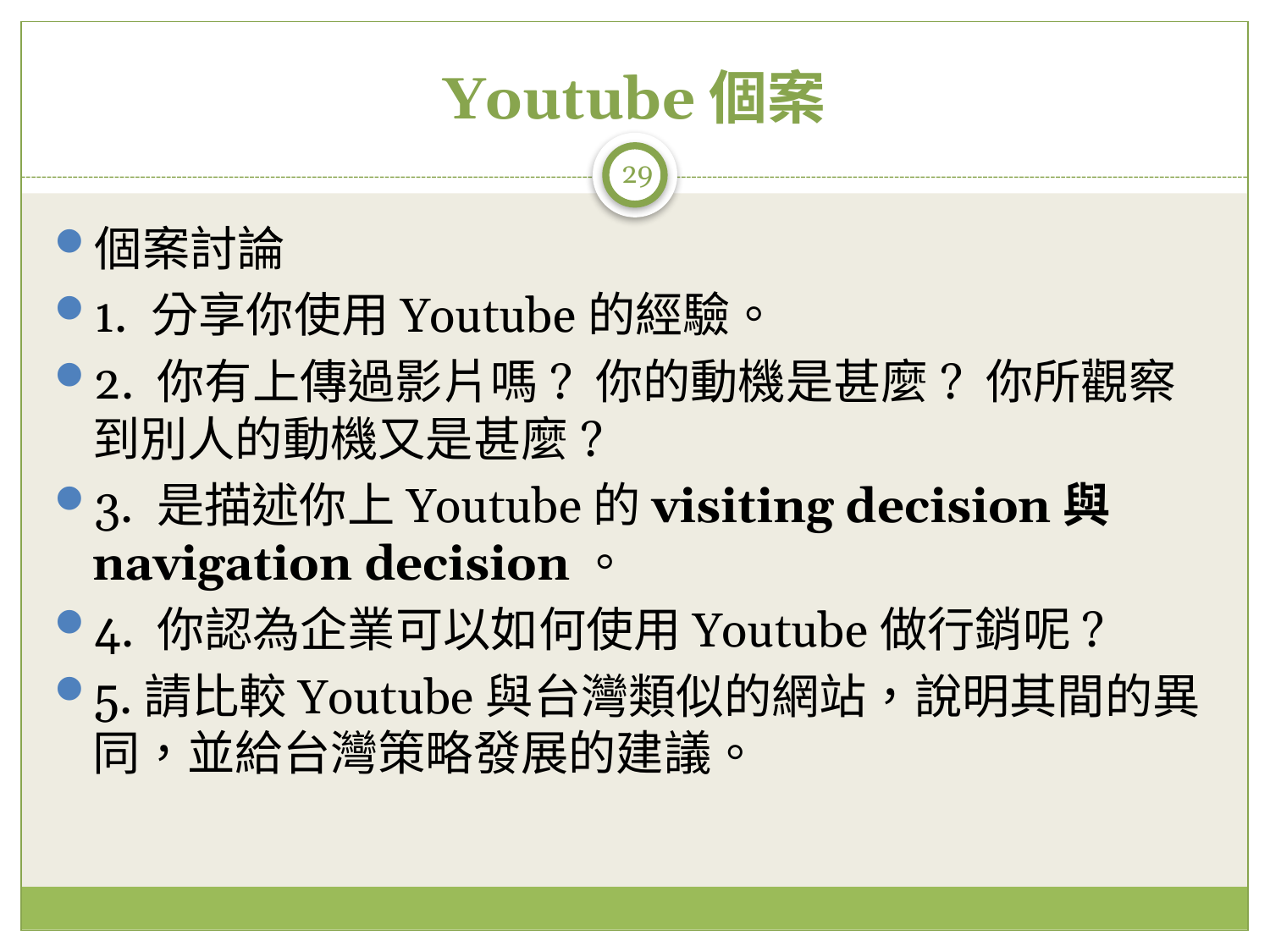

# Youtube個案
29
個案討論
1. 分享你使用Youtube的經驗。
2. 你有上傳過影片嗎? 你的動機是甚麼? 你所觀察到別人的動機又是甚麼?
3. 是描述你上Youtube的visiting decision與navigation decision。
4. 你認為企業可以如何使用Youtube做行銷呢?
5.請比較Youtube與台灣類似的網站，說明其間的異同，並給台灣策略發展的建議。